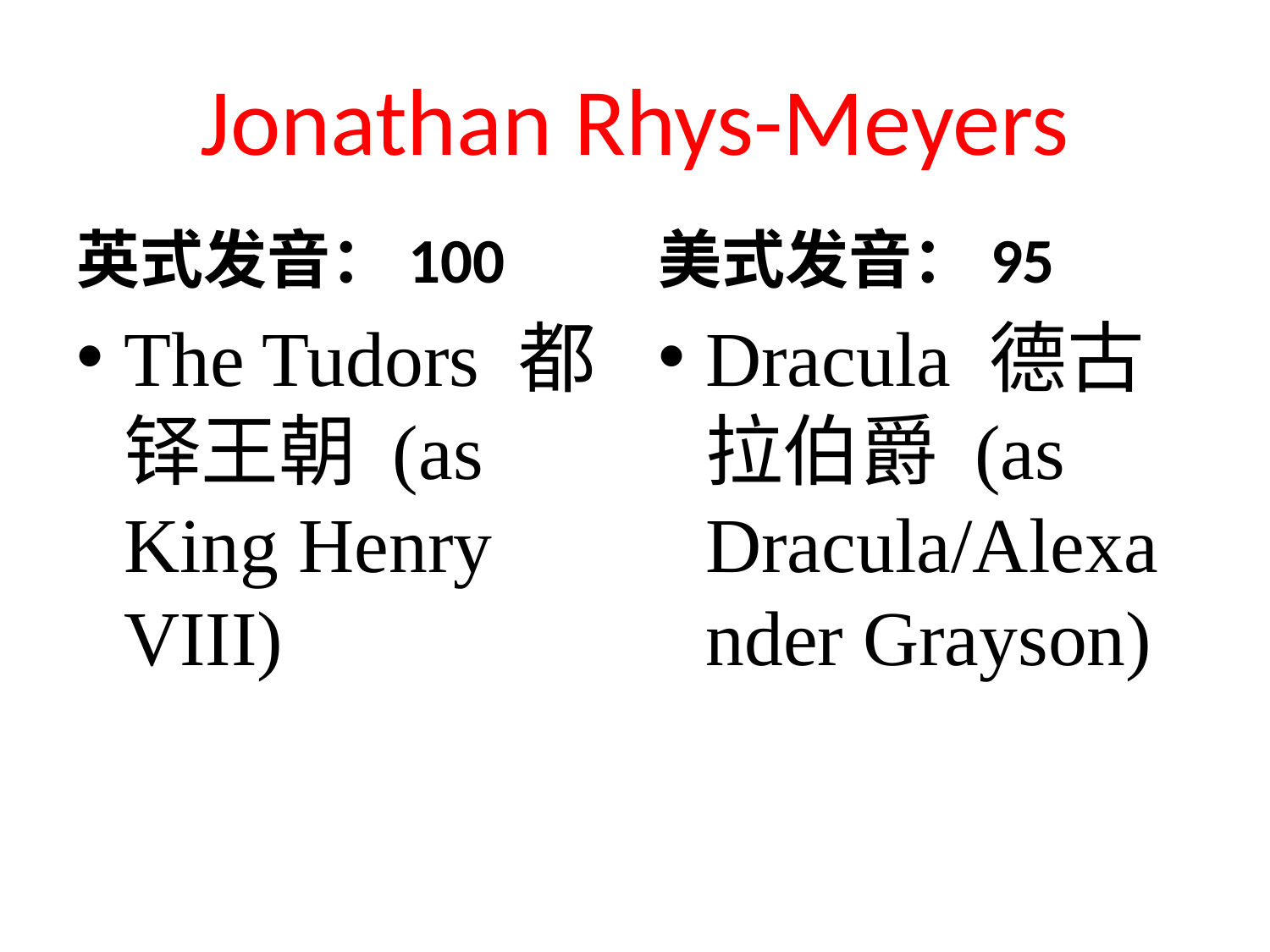

# Jonathan Rhys-Meyers
英式发音：100
美式发音：95
The Tudors 都铎王朝 (as King Henry VIII)
Dracula 德古拉伯爵 (as Dracula/Alexander Grayson)